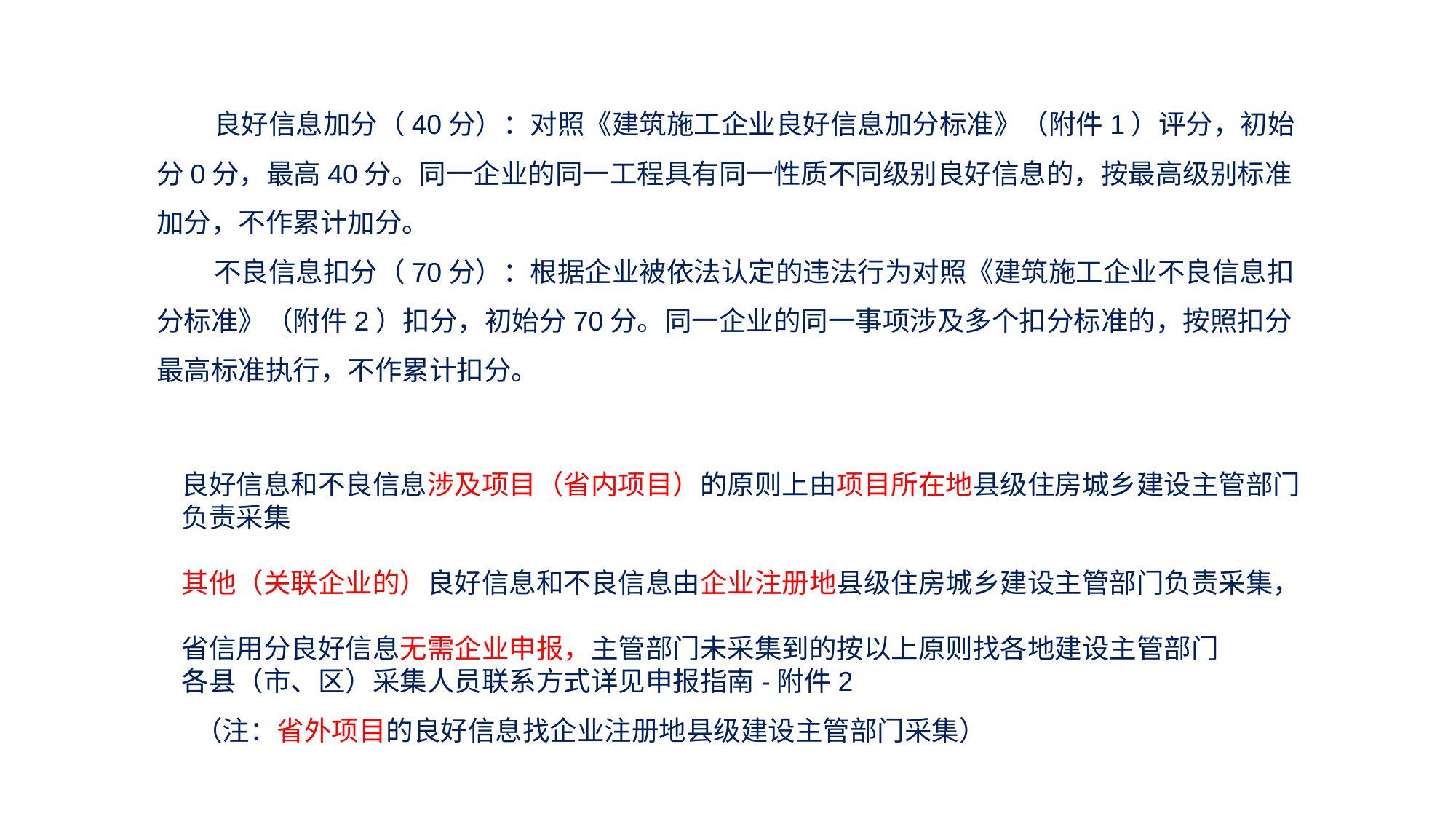

良好信息加分（40分）：对照《建筑施工企业良好信息加分标准》（附件1）评分，初始分0分，最高40分。同一企业的同一工程具有同一性质不同级别良好信息的，按最高级别标准加分，不作累计加分。
  不良信息扣分（70分）：根据企业被依法认定的违法行为对照《建筑施工企业不良信息扣分标准》（附件2）扣分，初始分70分。同一企业的同一事项涉及多个扣分标准的，按照扣分最高标准执行，不作累计扣分。

   良好信息和不良信息涉及项目（省内项目）的原则上由项目所在地县级住房城乡建设主管部门
   负责采集
   其他（关联企业的）良好信息和不良信息由企业注册地县级住房城乡建设主管部门负责采集，

   省信用分良好信息无需企业申报，主管部门未采集到的按以上原则找各地建设主管部门
   各县（市、区）采集人员联系方式详见申报指南-附件2
（注：省外项目的良好信息找企业注册地县级建设主管部门采集）